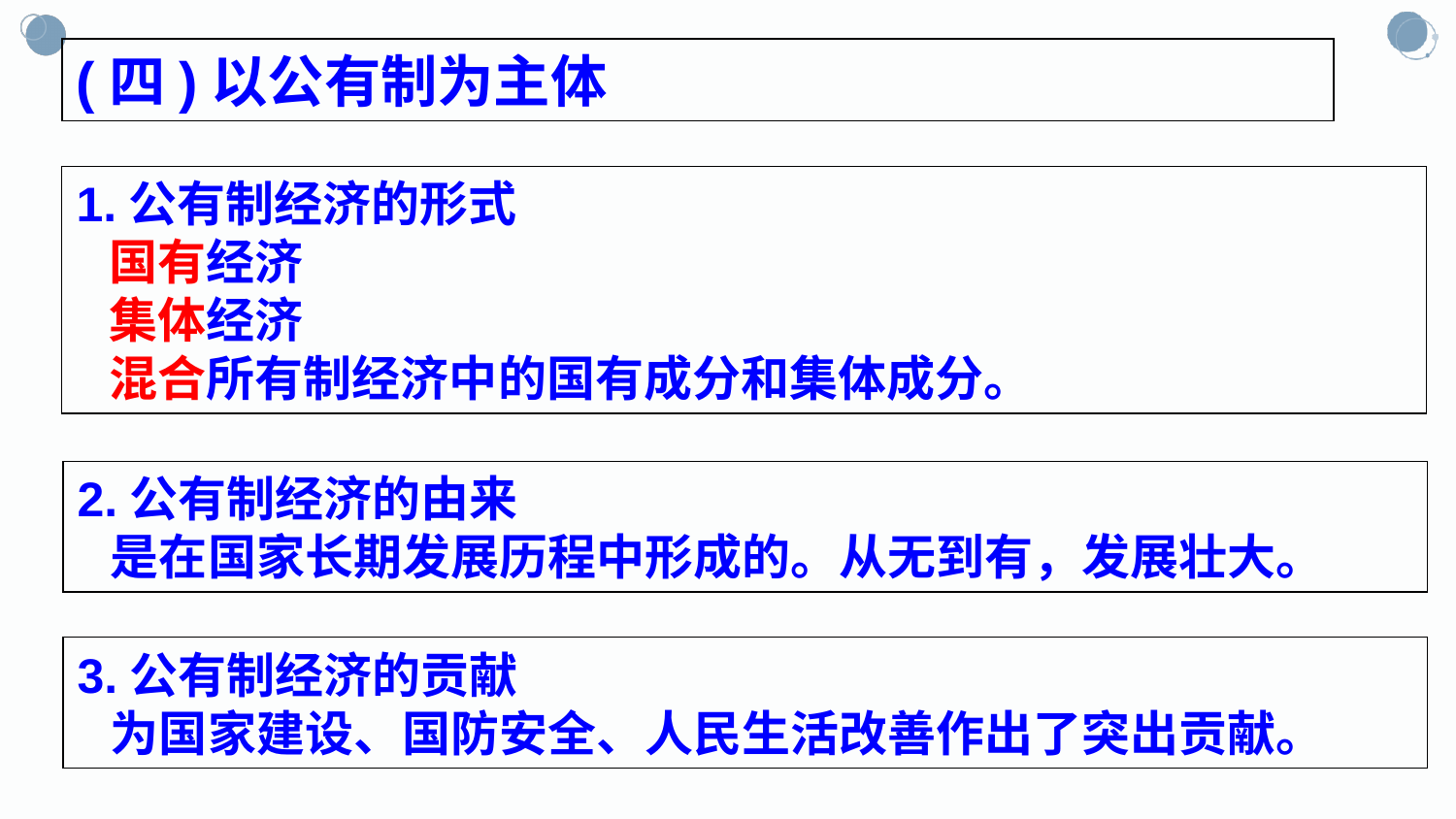

(四)以公有制为主体
1.公有制经济的形式
  国有经济
  集体经济
  混合所有制经济中的国有成分和集体成分。
2.公有制经济的由来
  是在国家长期发展历程中形成的。从无到有，发展壮大。
3.公有制经济的贡献
  为国家建设、国防安全、人民生活改善作出了突出贡献。